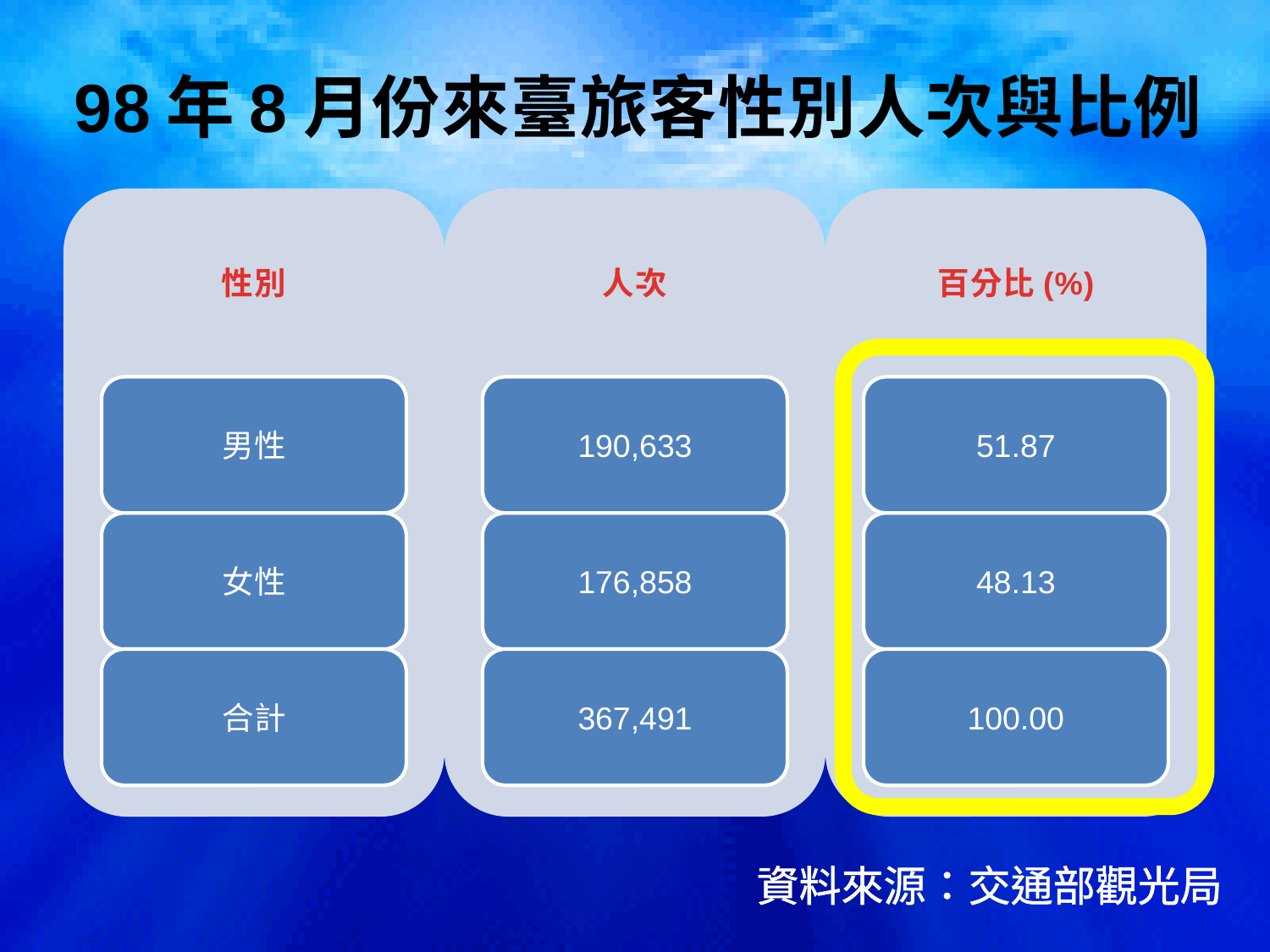

# 98年8月份來臺旅客性別人次與比例
性別
男性
合計
人次
176,858
367,491
百分比(%)
51.87
48.13
女性
190,633
100.00

資料來源：交通部觀光局